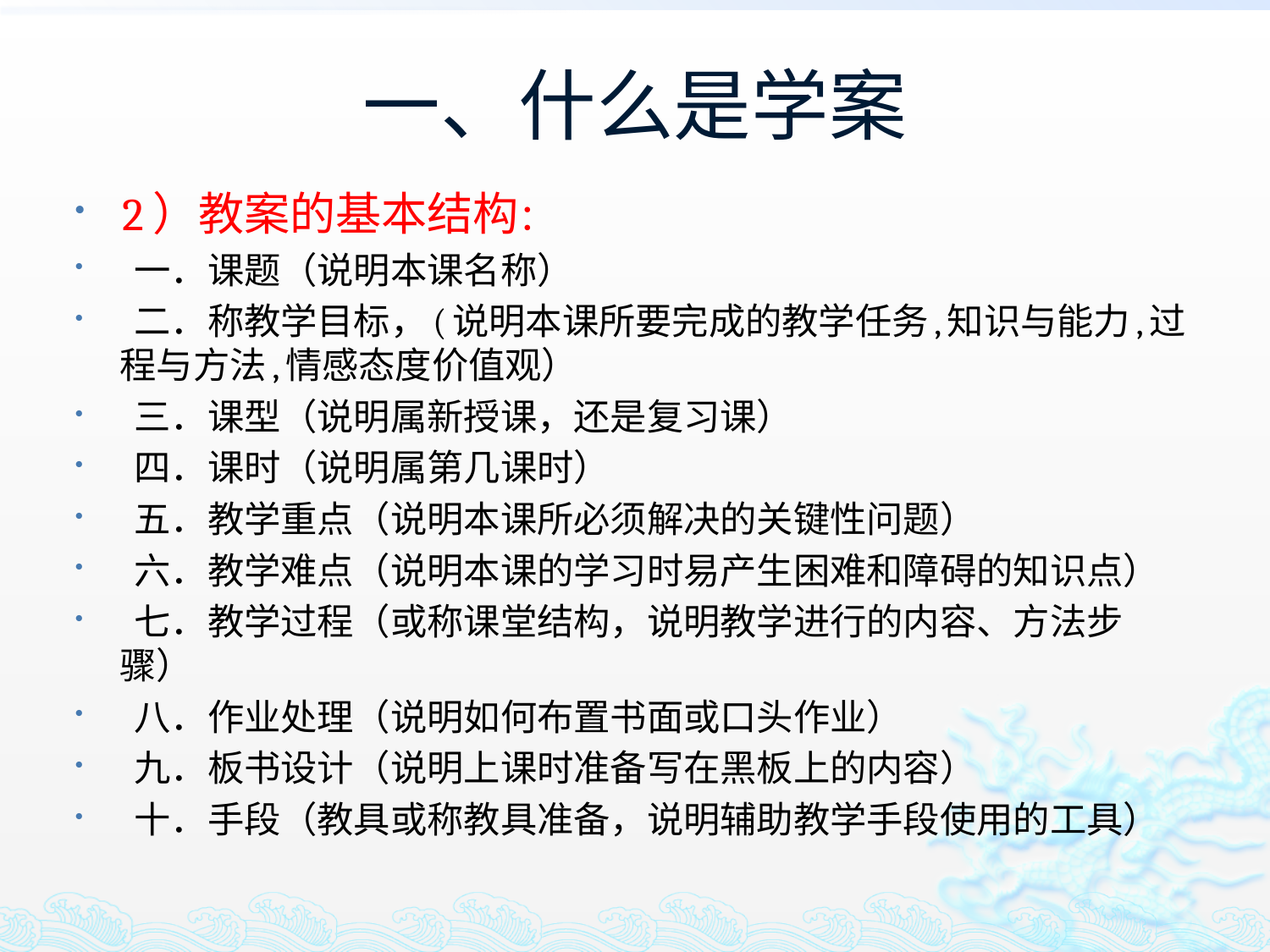

# 一、什么是学案
2）教案的基本结构：
 一．课题（说明本课名称）
 二．称教学目标，(说明本课所要完成的教学任务,知识与能力,过程与方法,情感态度价值观）
 三．课型（说明属新授课，还是复习课）
 四．课时（说明属第几课时）
 五．教学重点（说明本课所必须解决的关键性问题）
 六．教学难点（说明本课的学习时易产生困难和障碍的知识点）
 七．教学过程（或称课堂结构，说明教学进行的内容、方法步骤）
 八．作业处理（说明如何布置书面或口头作业）
 九．板书设计（说明上课时准备写在黑板上的内容）
 十．手段（教具或称教具准备，说明辅助教学手段使用的工具）